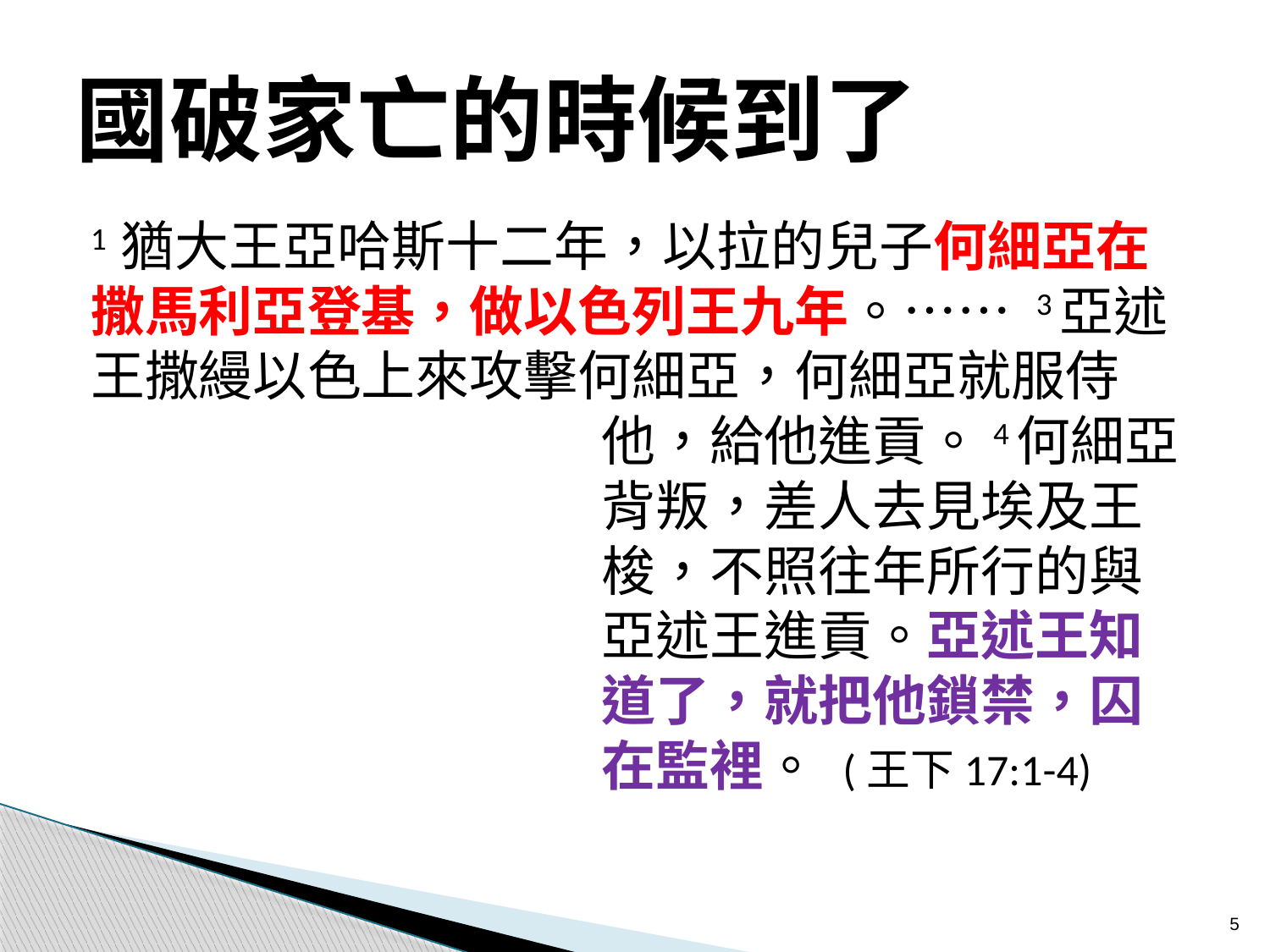

# 國破家亡的時候到了
1 猶大王亞哈斯十二年，以拉的兒子何細亞在撒馬利亞登基，做以色列王九年。…… 3亞述王撒縵以色上來攻擊何細亞，何細亞就服侍
他，給他進貢。4何細亞背叛，差人去見埃及王梭，不照往年所行的與亞述王進貢。亞述王知道了，就把他鎖禁，囚在監裡。 (王下17:1-4)

5